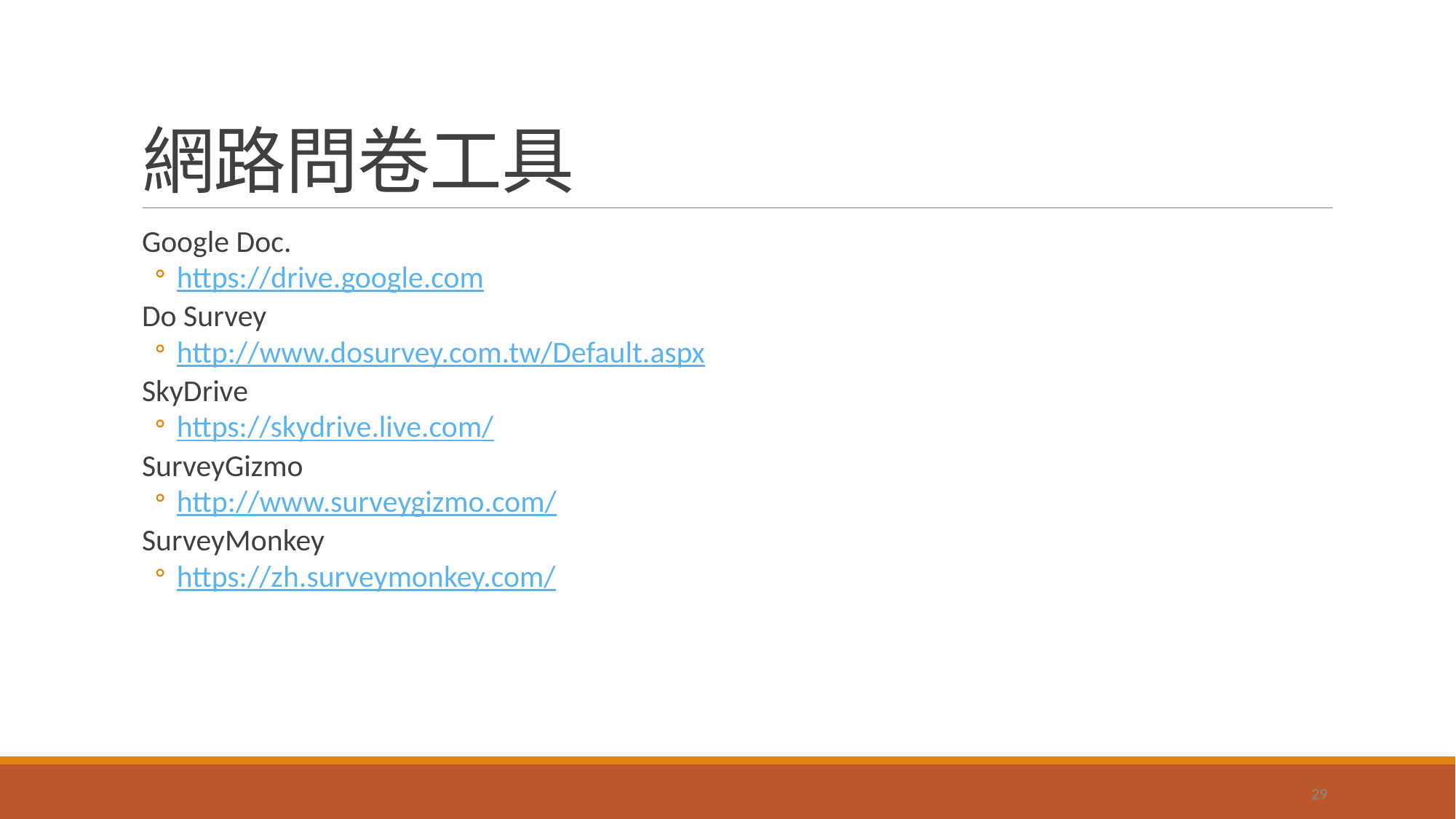

# 網路問卷工具
Google Doc.
https://drive.google.com
Do Survey
http://www.dosurvey.com.tw/Default.aspx
SkyDrive
https://skydrive.live.com/
SurveyGizmo
http://www.surveygizmo.com/
SurveyMonkey
https://zh.surveymonkey.com/
29